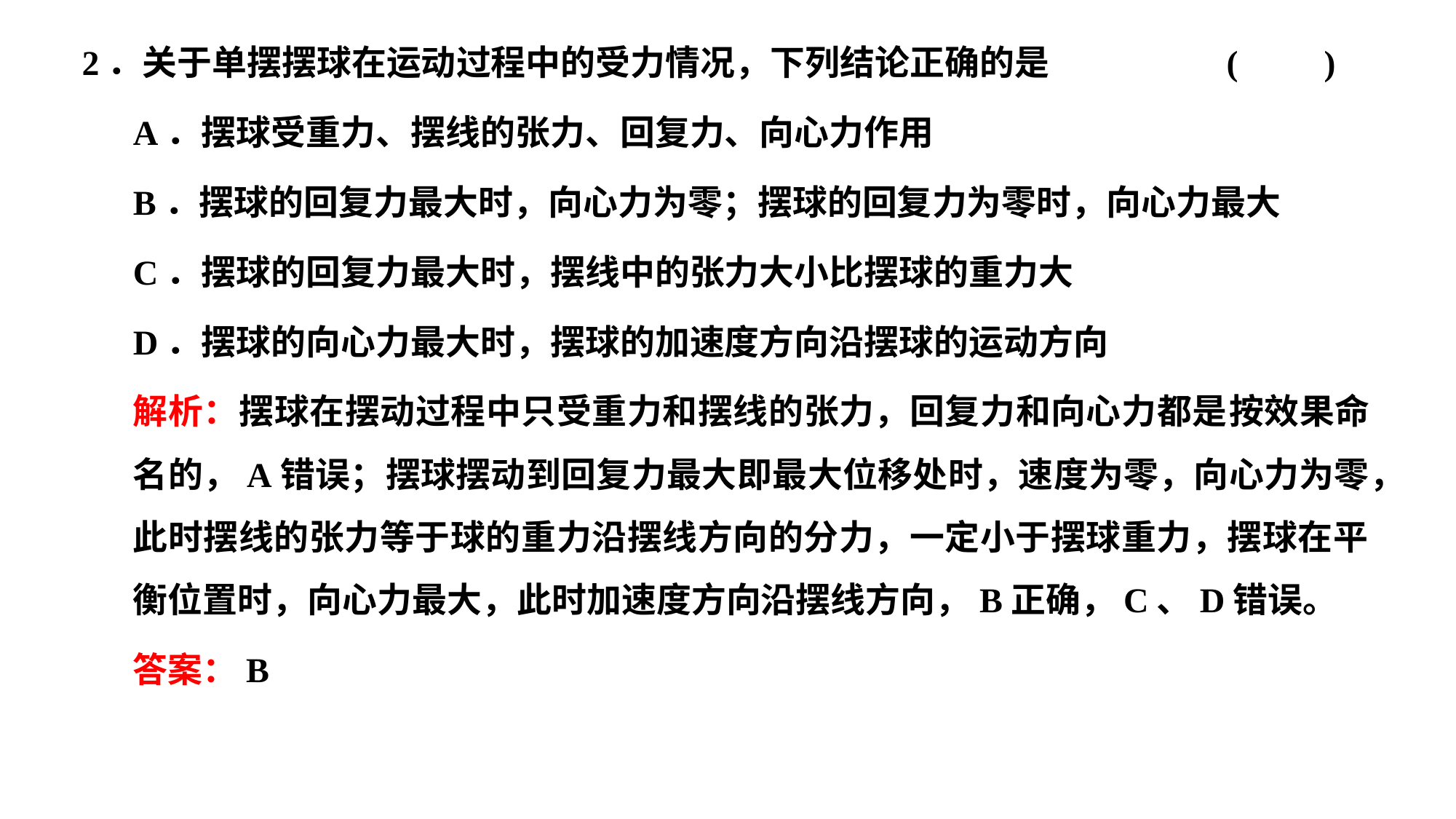

2．关于单摆摆球在运动过程中的受力情况，下列结论正确的是                     (　　)
A．摆球受重力、摆线的张力、回复力、向心力作用
B．摆球的回复力最大时，向心力为零；摆球的回复力为零时，向心力最大
C．摆球的回复力最大时，摆线中的张力大小比摆球的重力大
D．摆球的向心力最大时，摆球的加速度方向沿摆球的运动方向
解析：摆球在摆动过程中只受重力和摆线的张力，回复力和向心力都是按效果命名的，A错误；摆球摆动到回复力最大即最大位移处时，速度为零，向心力为零，此时摆线的张力等于球的重力沿摆线方向的分力，一定小于摆球重力，摆球在平衡位置时，向心力最大，此时加速度方向沿摆线方向，B正确，C、D错误。
答案：B